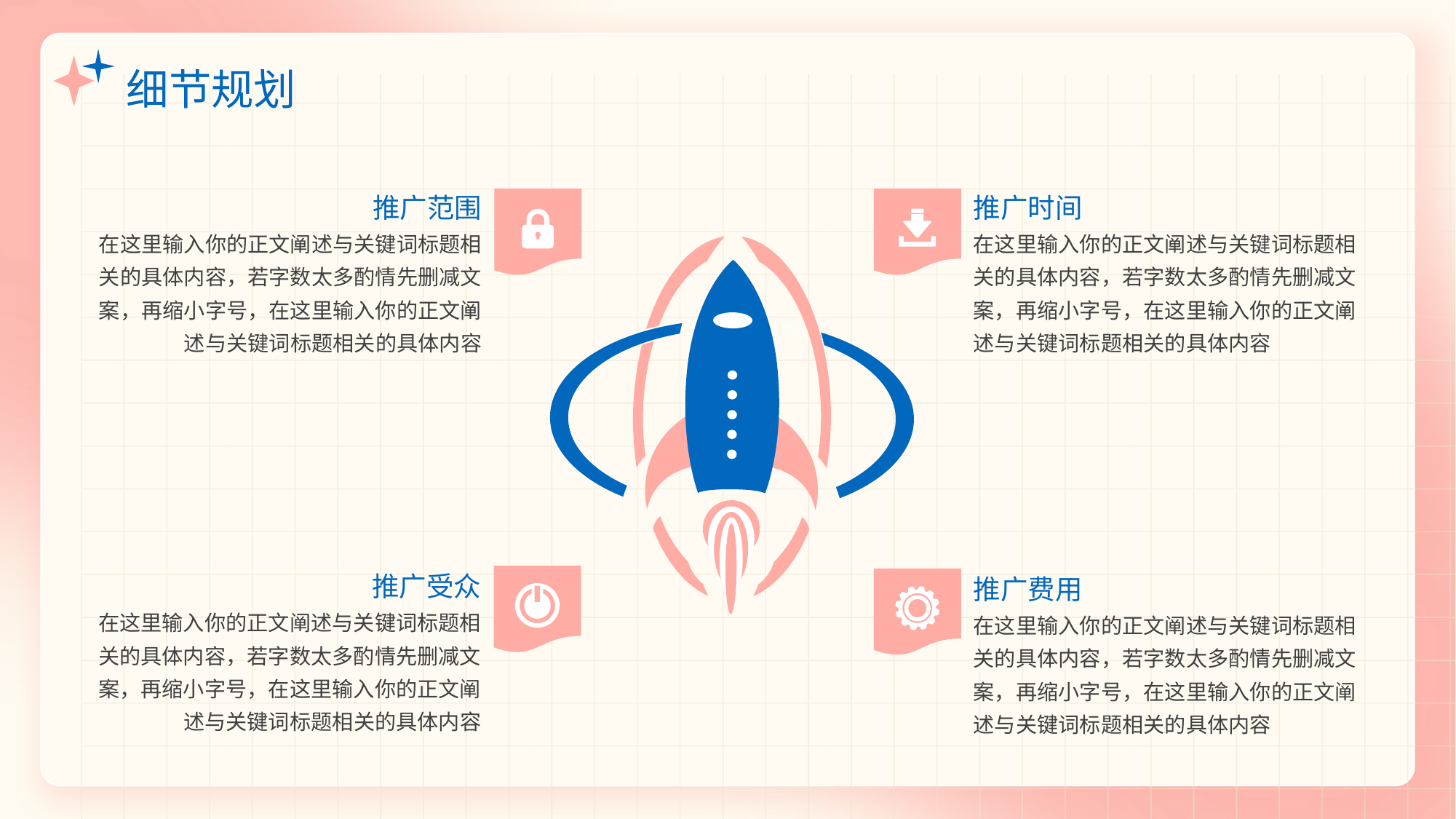

# 细节规划
推广范围
推广时间

在这里输入你的正文阐述与关键词标题相关的具体内容，若字数太多酌情先删减文案，再缩小字号，在这里输入你的正文阐述与关键词标题相关的具体内容
在这里输入你的正文阐述与关键词标题相关的具体内容，若字数太多酌情先删减文案，再缩小字号，在这里输入你的正文阐述与关键词标题相关的具体内容

推广受众
推广费用

在这里输入你的正文阐述与关键词标题相关的具体内容，若字数太多酌情先删减文案，再缩小字号，在这里输入你的正文阐述与关键词标题相关的具体内容
在这里输入你的正文阐述与关键词标题相关的具体内容，若字数太多酌情先删减文案，再缩小字号，在这里输入你的正文阐述与关键词标题相关的具体内容